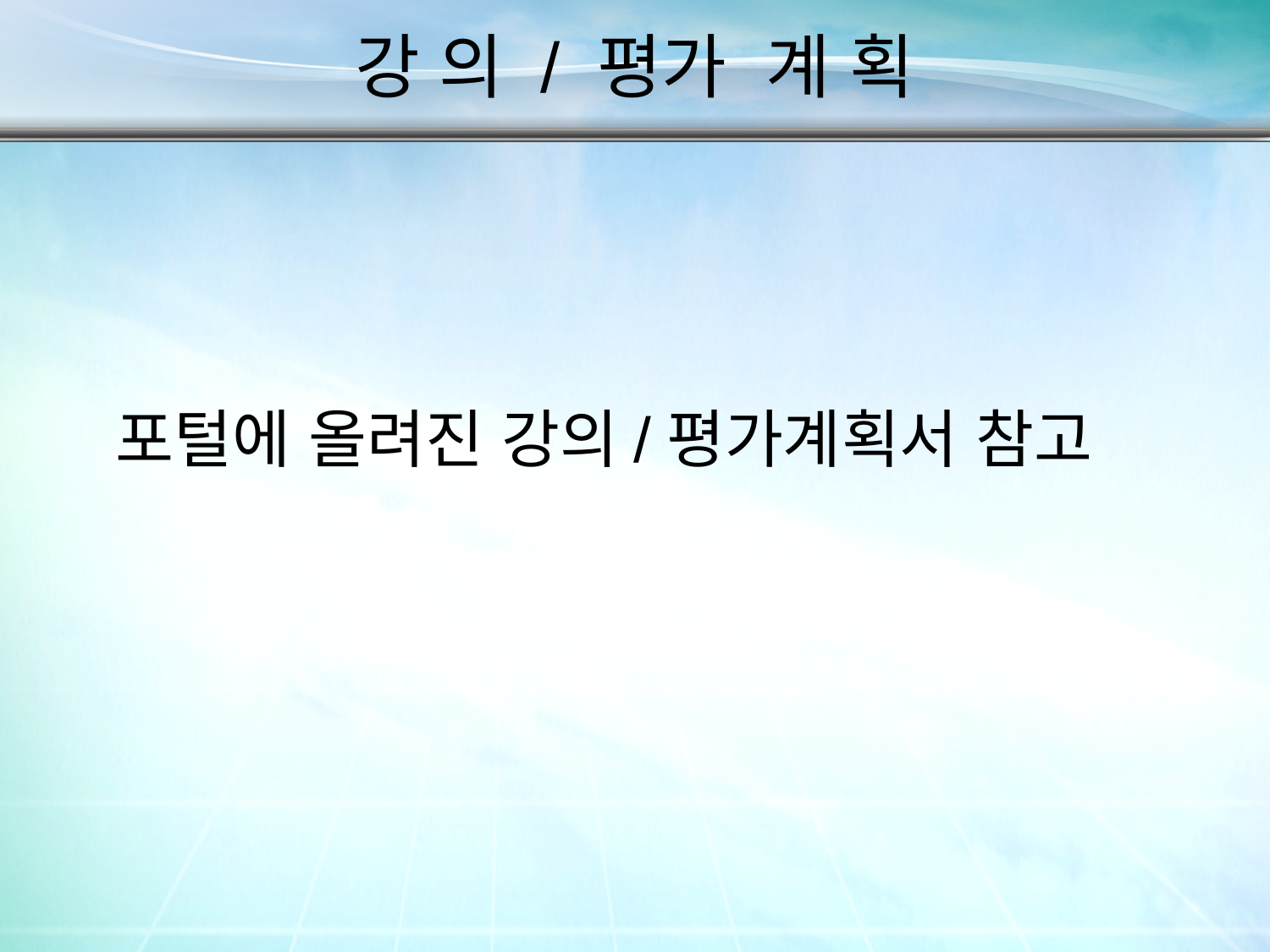

# 강 의 / 평가  계 획
포털에 올려진 강의/평가계획서 참고